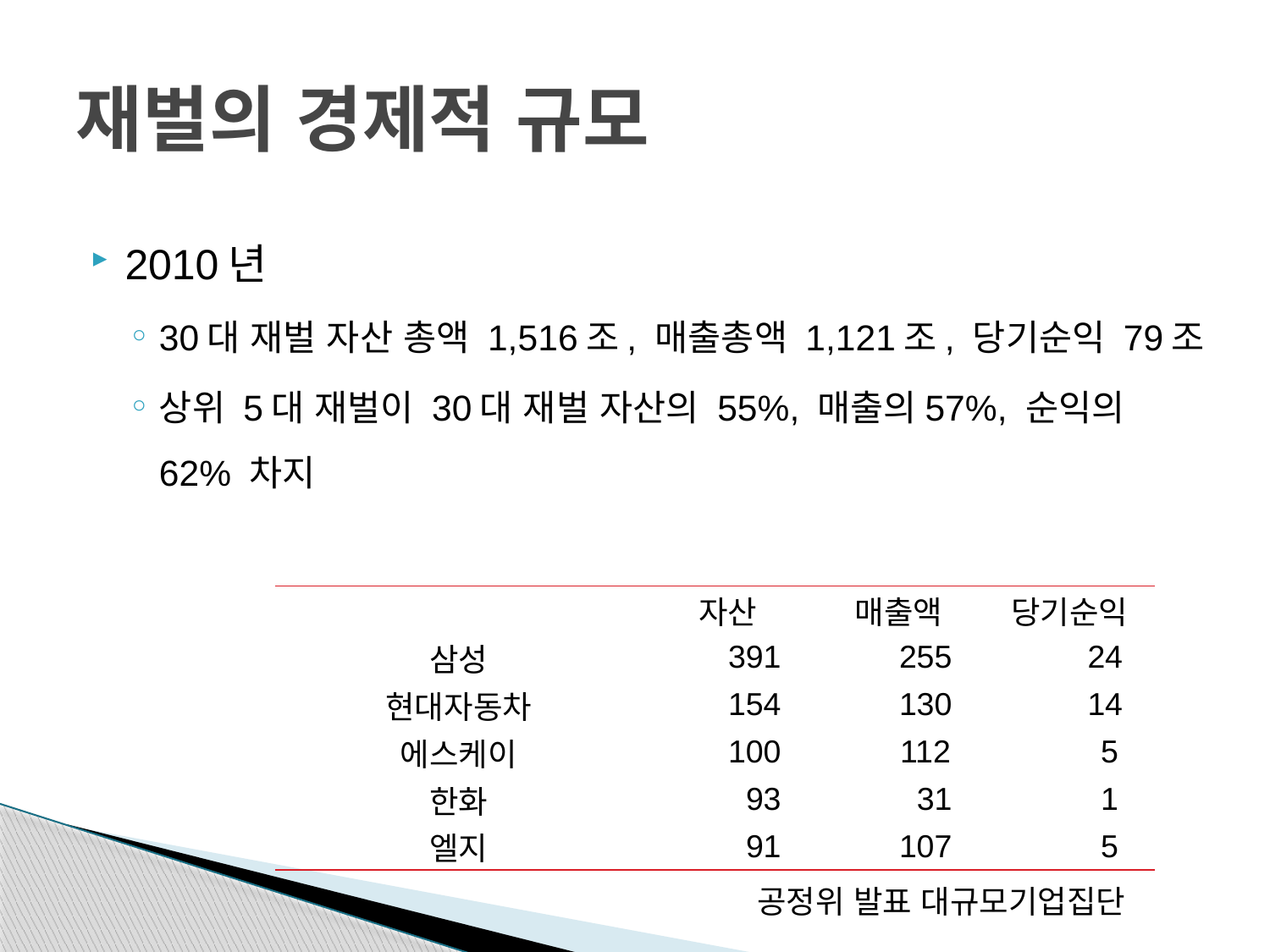

# 재벌의 경제적 규모
2010년
30대 재벌 자산 총액 1,516조, 매출총액 1,121조, 당기순익 79조
상위 5대 재벌이 30대 재벌 자산의 55%, 매출의57%, 순익의 62% 차지

|  | 자산 | 매출액 | 당기순익 |
| --- | --- | --- | --- |
| 삼성 | 391 | 255 | 24 |
| 현대자동차 | 154 | 130 | 14 |
| 에스케이 | 100 | 112 | 5 |
| 한화 | 93 | 31 | 1 |
| 엘지 | 91 | 107 | 5 |
공정위 발표 대규모기업집단